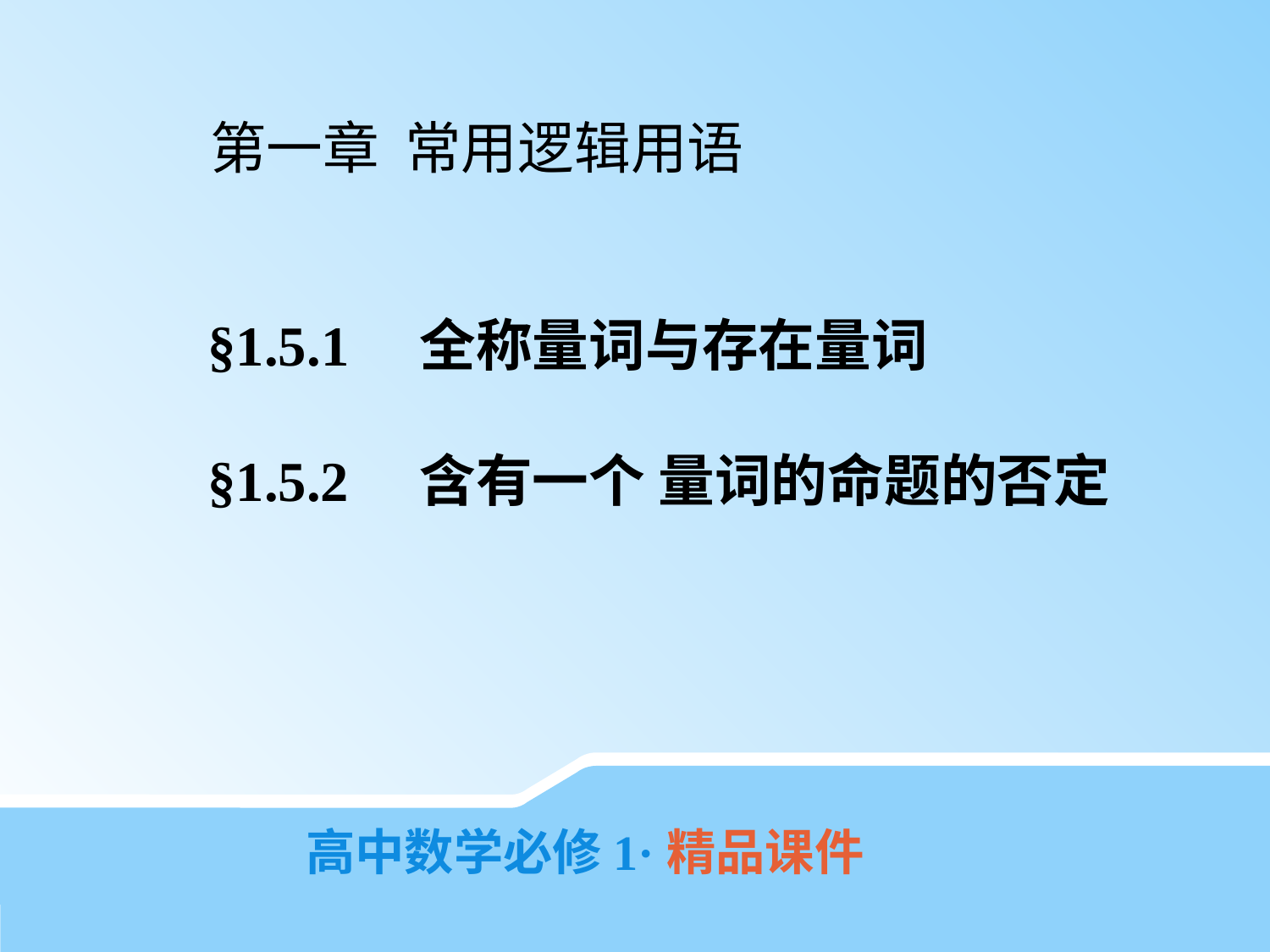

第一章  常用逻辑用语
§1.5.1　全称量词与存在量词
§1.5.2　含有一个 量词的命题的否定
高中数学必修1·精品课件